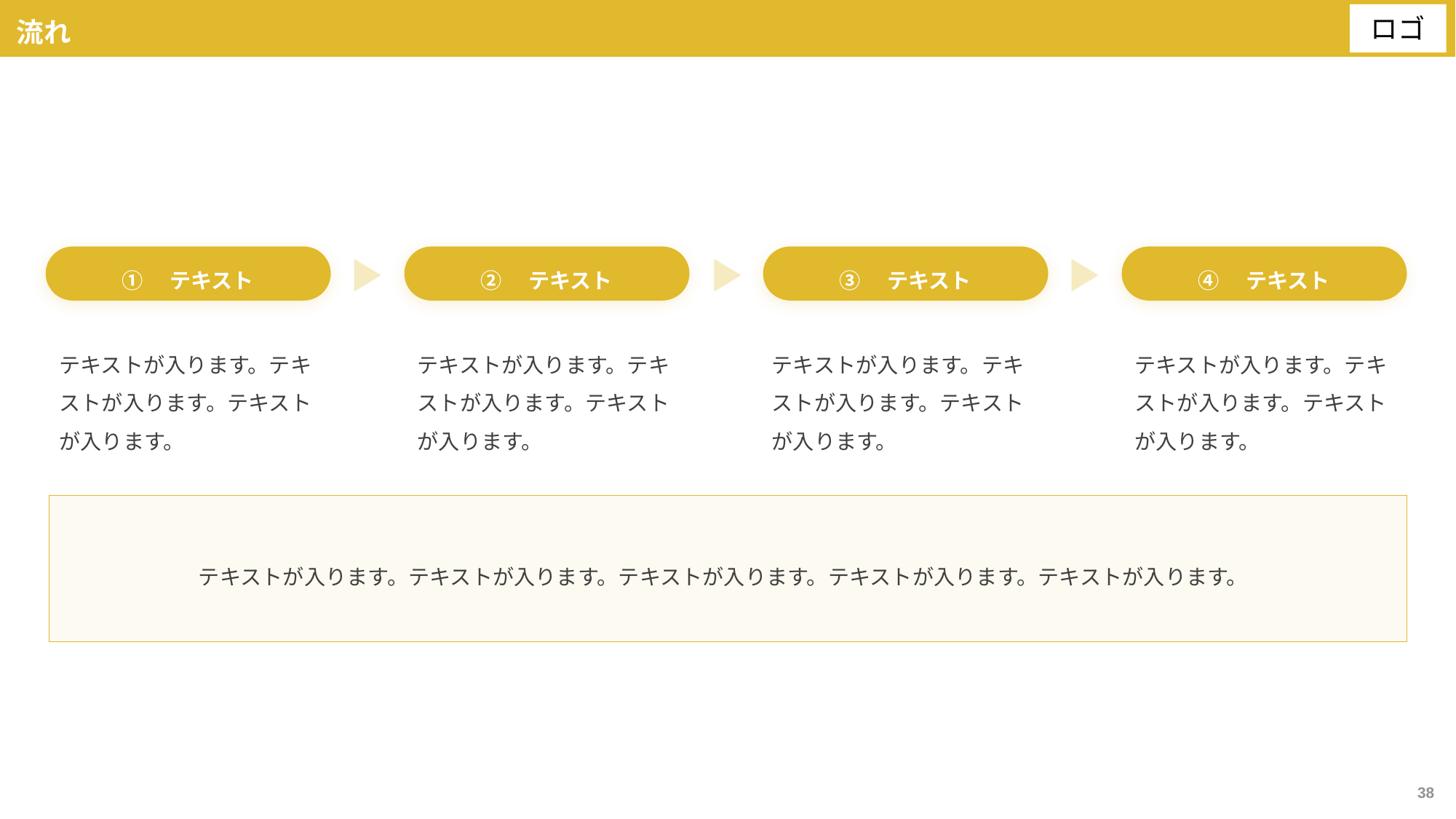

流れ
①　テキスト
②　テキスト
③　テキスト
④　テキスト

テキストが入ります。テキストが入ります。テキストが入ります。
テキストが入ります。テキストが入ります。テキストが入ります。
テキストが入ります。テキストが入ります。テキストが入ります。
テキストが入ります。テキストが入ります。テキストが入ります。

テキストが入ります。テキストが入ります。テキストが入ります。テキストが入ります。テキストが入ります。
38